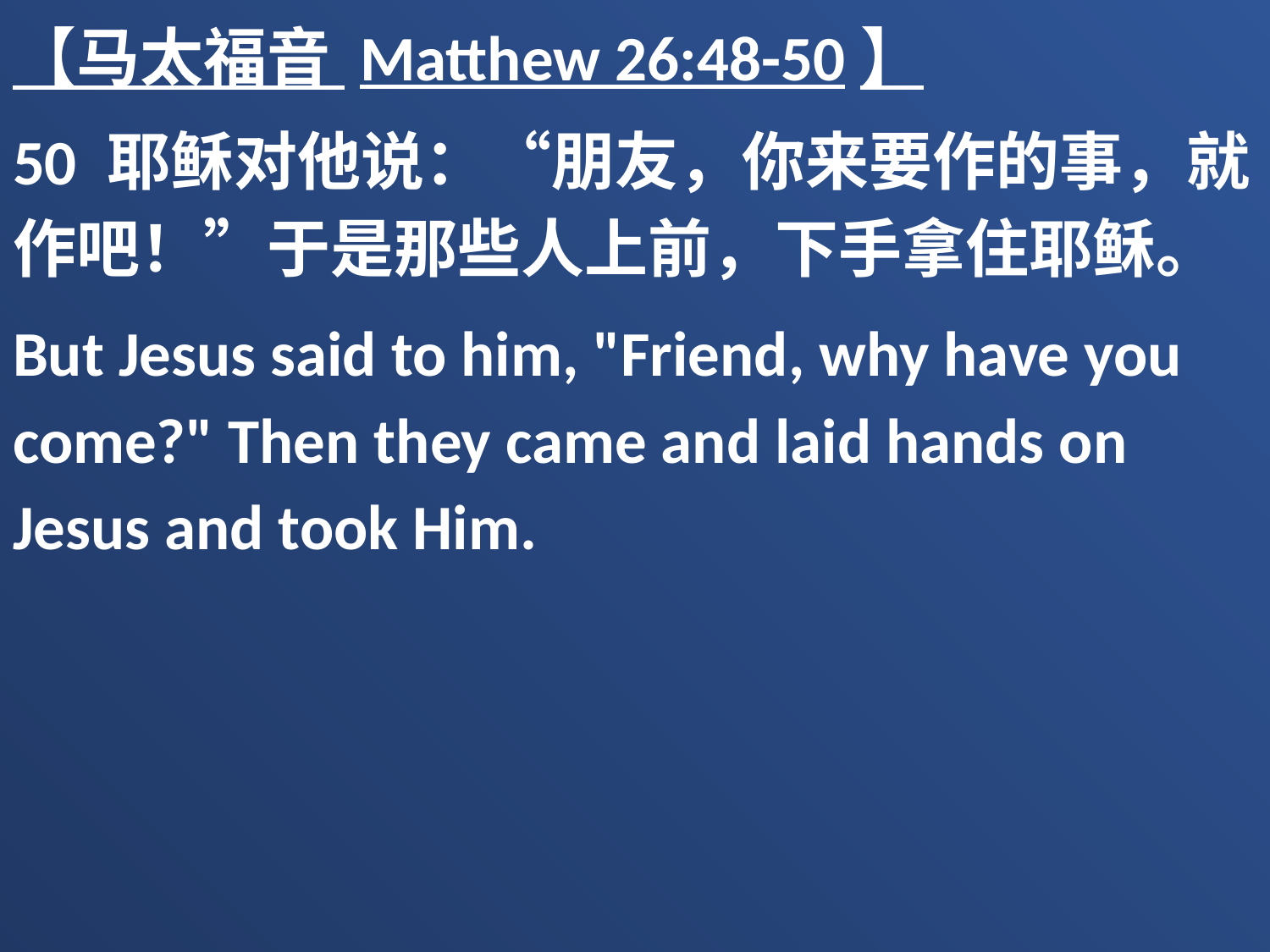

【马太福音 Matthew 26:48-50】
50 耶稣对他说：“朋友，你来要作的事，就作吧！”于是那些人上前，下手拿住耶稣。
But Jesus said to him, "Friend, why have you come?" Then they came and laid hands on Jesus and took Him.